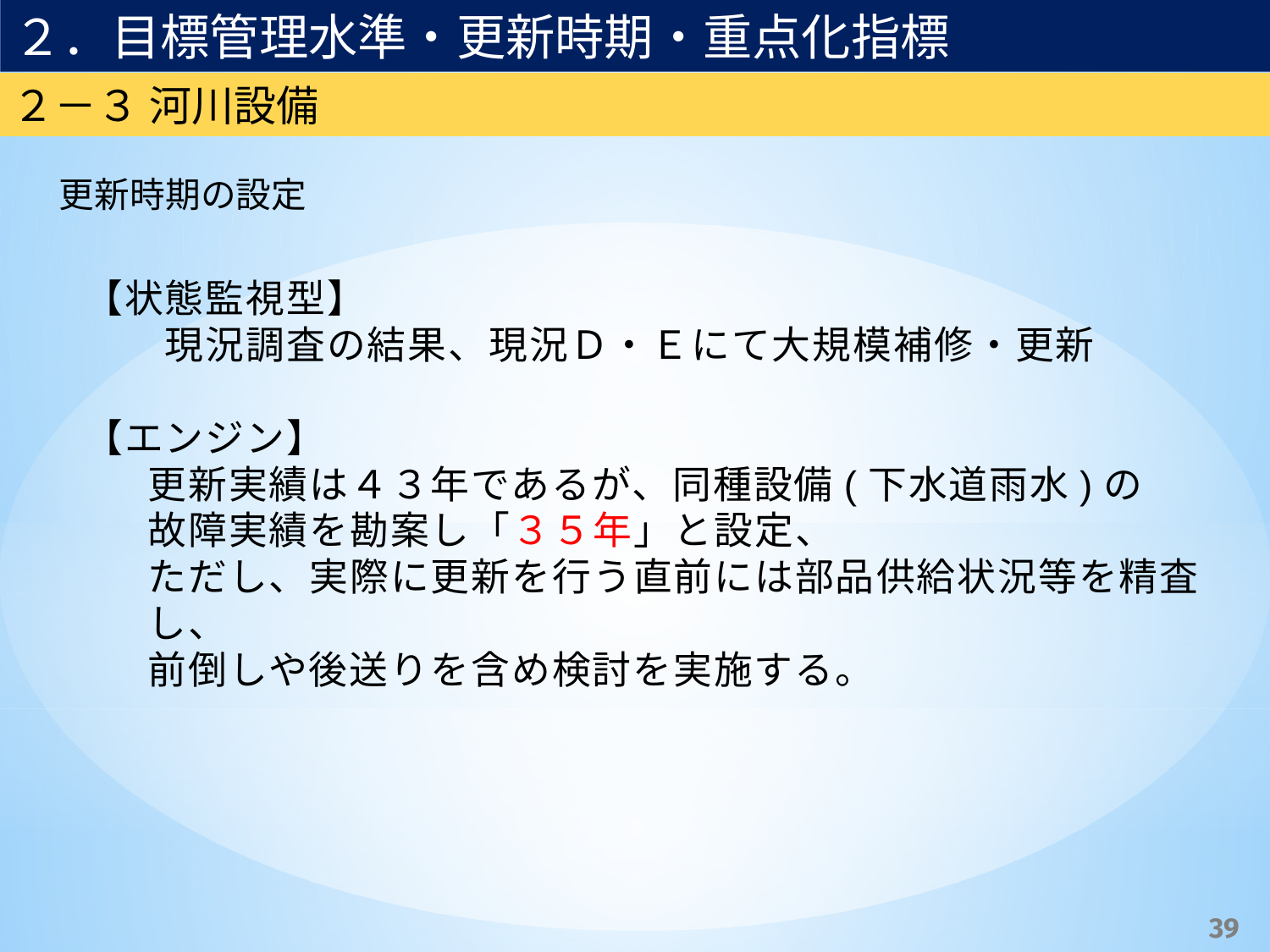

２．目標管理水準・更新時期・重点化指標
２－３ 河川設備
更新時期の設定
【状態監視型】
　　現況調査の結果、現況Ｄ・Ｅにて大規模補修・更新

【エンジン】
更新実績は４３年であるが、同種設備(下水道雨水)の
故障実績を勘案し「３５年」と設定、
ただし、実際に更新を行う直前には部品供給状況等を精査し、
前倒しや後送りを含め検討を実施する。
39